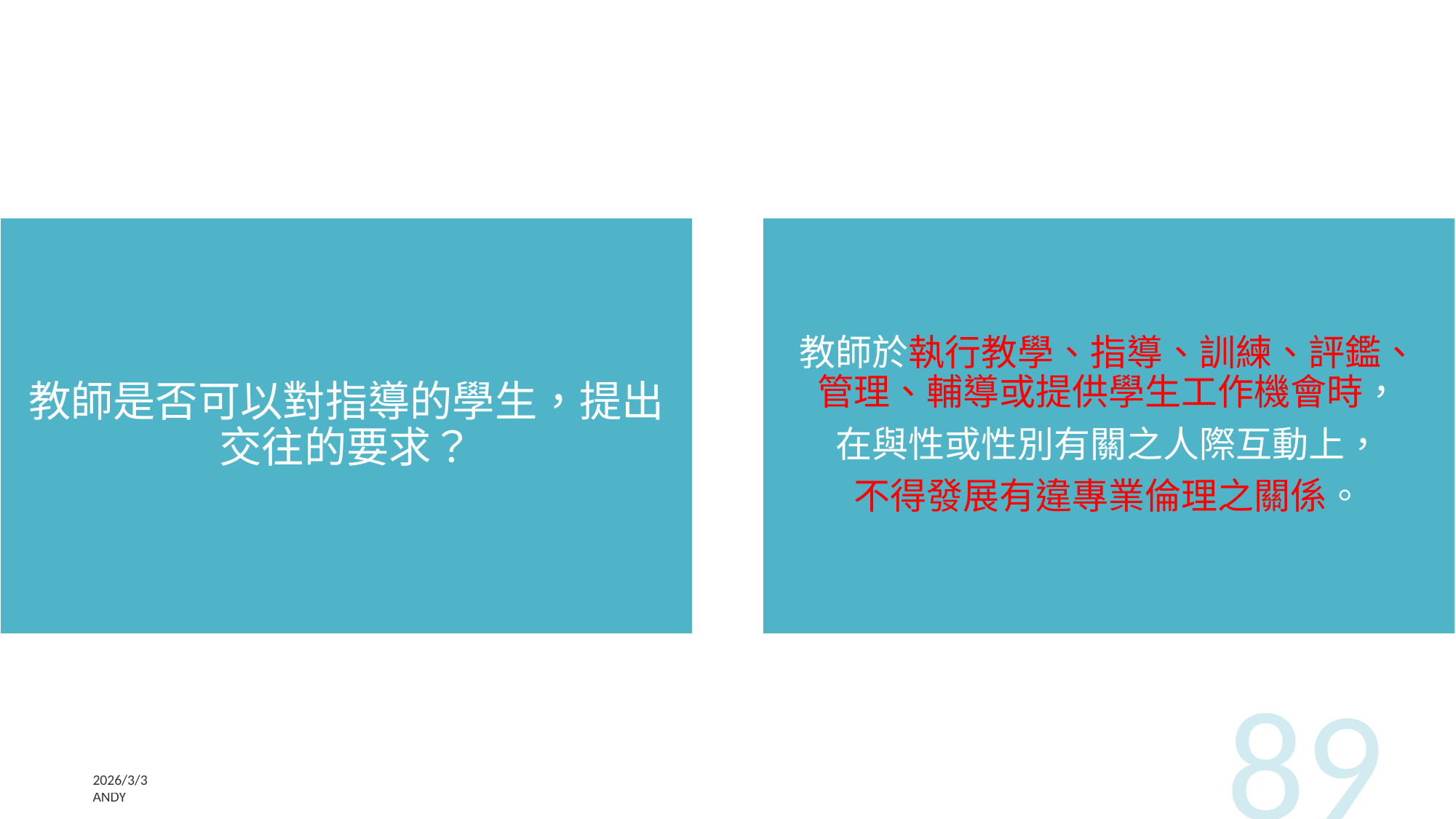

教師是否可以對指導的學生，提出交往的要求？
教師於執行教學、指導、訓練、評鑑、
管理、輔導或提供學生工作機會時，
在與性或性別有關之人際互動上，
不得發展有違專業倫理之關係。
89
2026/3/3
Andy